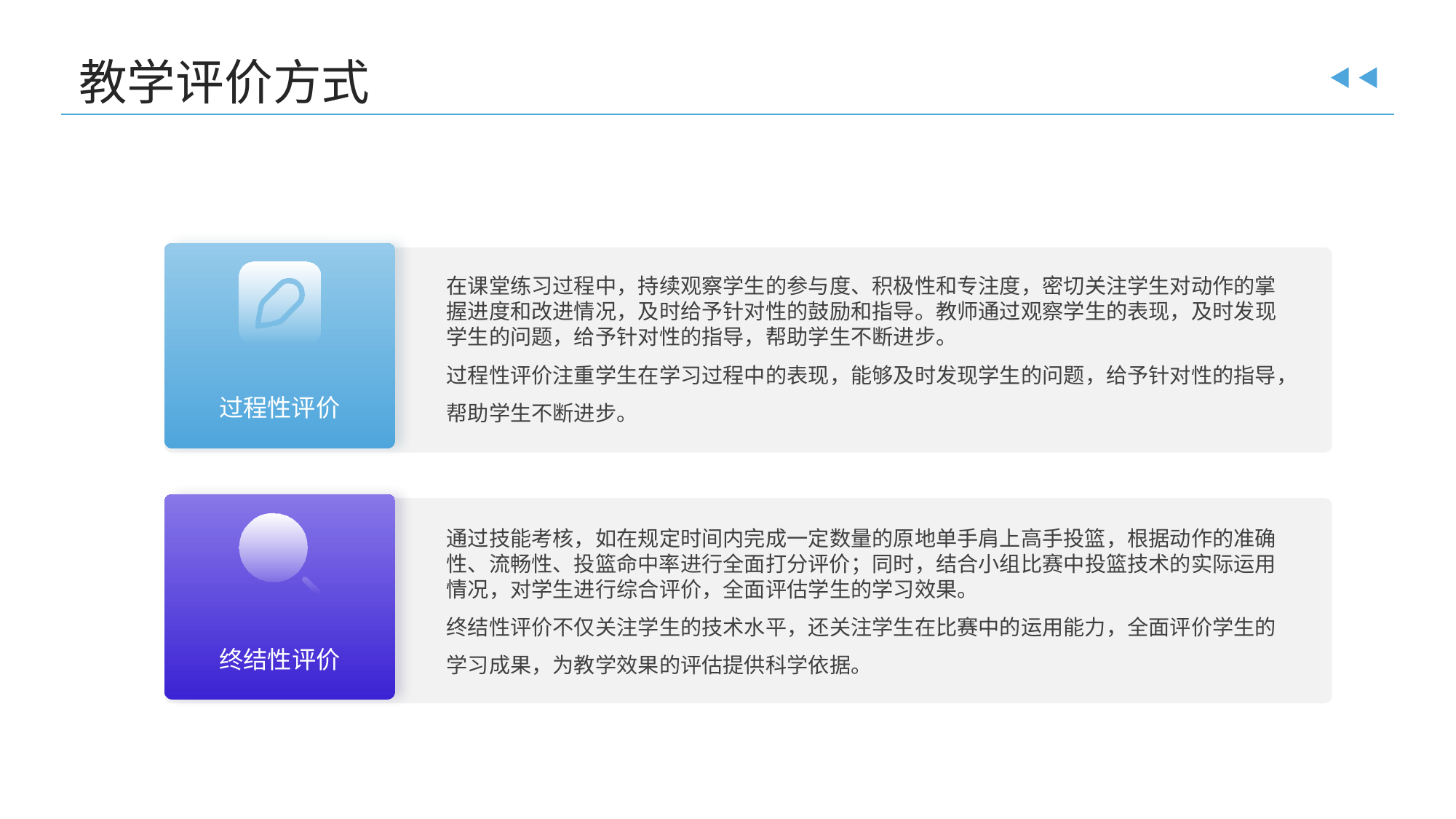

教学评价方式

在课堂练习过程中，持续观察学生的参与度、积极性和专注度，密切关注学生对动作的掌握进度和改进情况，及时给予针对性的鼓励和指导。教师通过观察学生的表现，及时发现学生的问题，给予针对性的指导，帮助学生不断进步。
过程性评价注重学生在学习过程中的表现，能够及时发现学生的问题，给予针对性的指导，帮助学生不断进步。

过程性评价

通过技能考核，如在规定时间内完成一定数量的原地单手肩上高手投篮，根据动作的准确性、流畅性、投篮命中率进行全面打分评价；同时，结合小组比赛中投篮技术的实际运用情况，对学生进行综合评价，全面评估学生的学习效果。
终结性评价不仅关注学生的技术水平，还关注学生在比赛中的运用能力，全面评价学生的学习成果，为教学效果的评估提供科学依据。

终结性评价